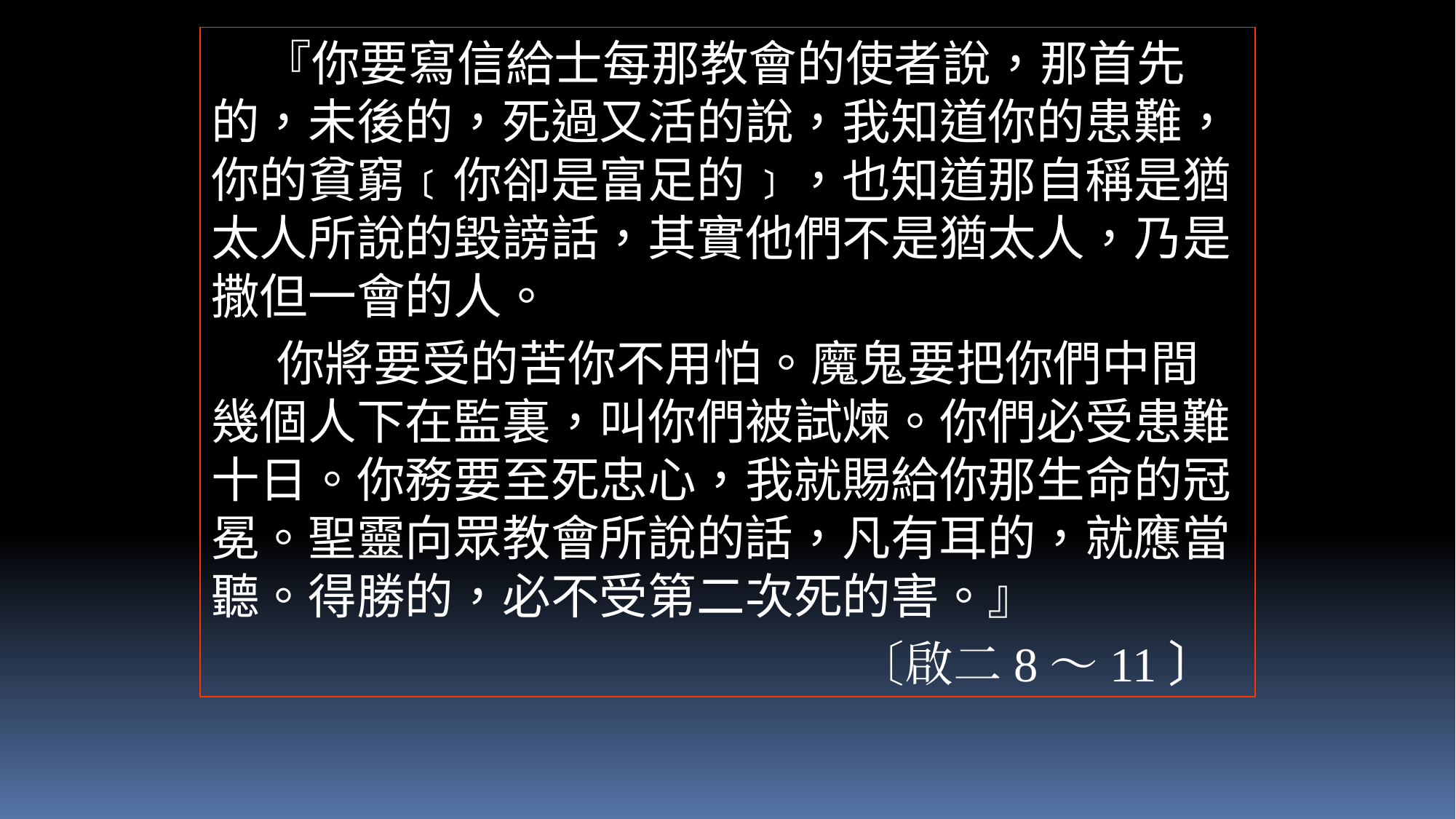

『你要寫信給士每那教會的使者說，那首先的，未後的，死過又活的說，我知道你的患難，你的貧窮﹝你卻是富足的﹞，也知道那自稱是猶太人所說的毀謗話，其實他們不是猶太人，乃是撒但一會的人。
    你將要受的苦你不用怕。魔鬼要把你們中間幾個人下在監裏，叫你們被試煉。你們必受患難十日。你務要至死忠心，我就賜給你那生命的冠冕。聖靈向眾教會所說的話，凡有耳的，就應當聽。得勝的，必不受第二次死的害。』
                                                    〔啟二8～11〕